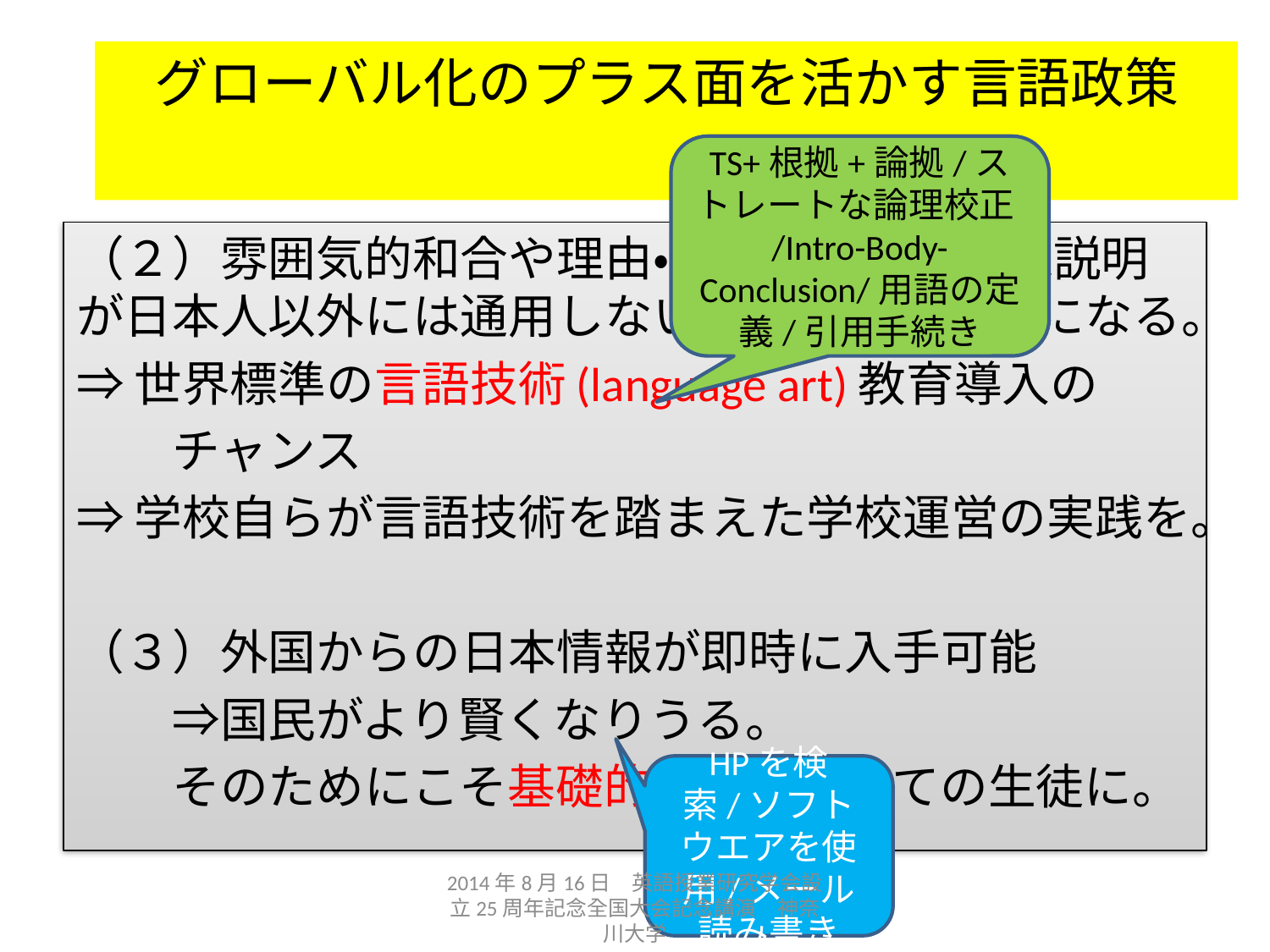

# グローバル化のプラス面を活かす言語政策
TS+根拠+論拠/ストレートな論理校正/Intro-Body-Conclusion/用語の定義/引用手続き
（２）雰囲気的和合や理由・根拠を欠いた曖昧説明が日本人以外には通用しないことが一層明白になる。
⇒世界標準の言語技術(language art)教育導入の
　　チャンス
⇒学校自らが言語技術を踏まえた学校運営の実践を。

（３）外国からの日本情報が即時に入手可能
　　⇒国民がより賢くなりうる。
　　そのためにこそ基礎的英語力を全ての生徒に。
HPを検索/ソフトウエアを使用/メール読み書き
2014年8月16日　英語授業研究学会設立25周年記念全国大会記念講演　神奈川大学